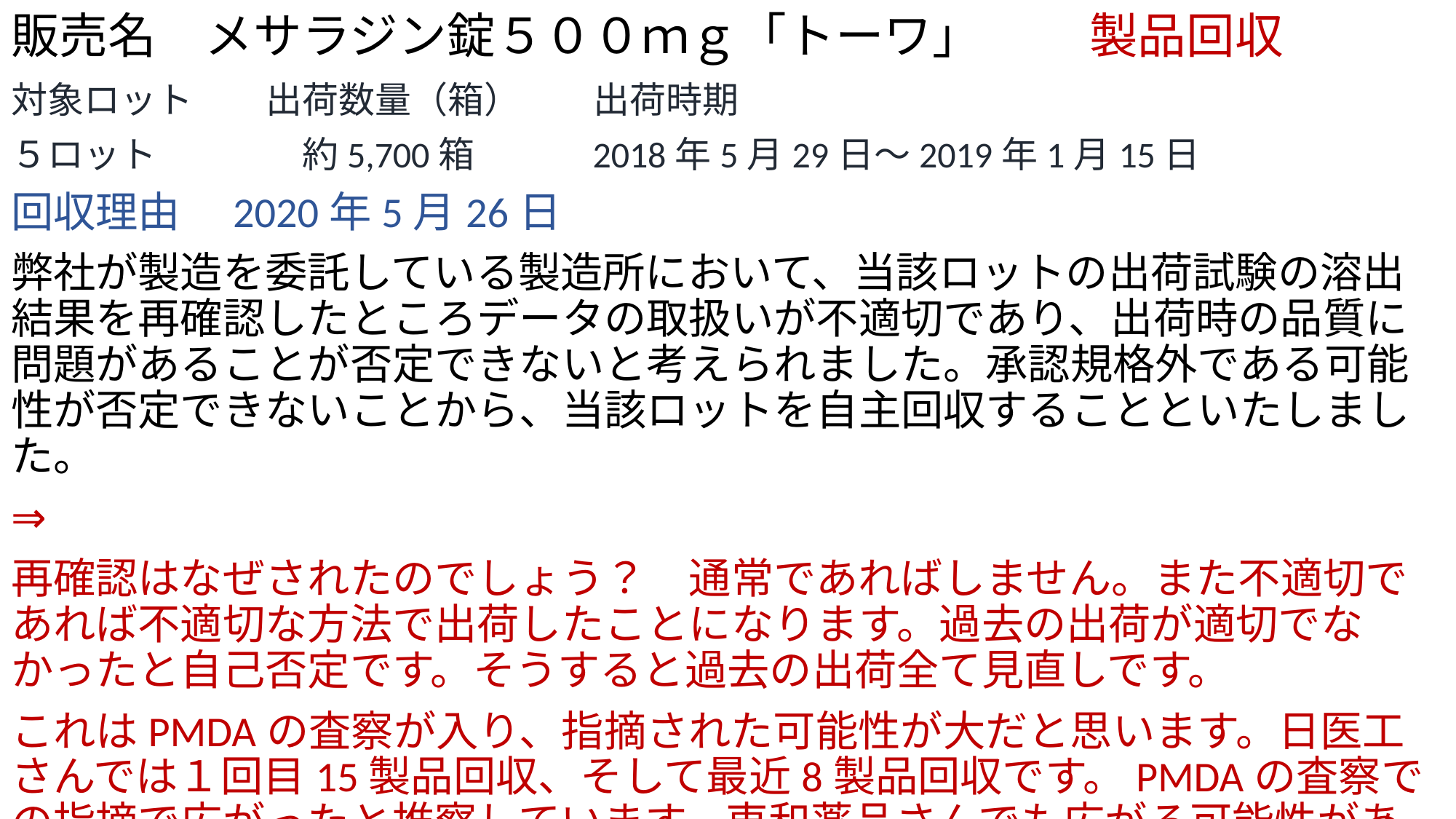

# 販売名　メサラジン錠５００ｍｇ「トーワ」　 　製品回収
対象ロット　　出荷数量（箱）　　出荷時期
５ロット　　　　約5,700箱　　　2018年5月29日～2019年1月15日
回収理由　2020年5月26日
弊社が製造を委託している製造所において、当該ロットの出荷試験の溶出結果を再確認したところデータの取扱いが不適切であり、出荷時の品質に問題があることが否定できないと考えられました。承認規格外である可能性が否定できないことから、当該ロットを自主回収することといたしました。
⇒
再確認はなぜされたのでしょう？　通常であればしません。また不適切であれば不適切な方法で出荷したことになります。過去の出荷が適切でなかったと自己否定です。そうすると過去の出荷全て見直しです。
これはPMDAの査察が入り、指摘された可能性が大だと思います。日医工さんでは１回目15製品回収、そして最近8製品回収です。PMDAの査察での指摘で広がったと推察しています。東和薬品さんでも広がる可能性があります。